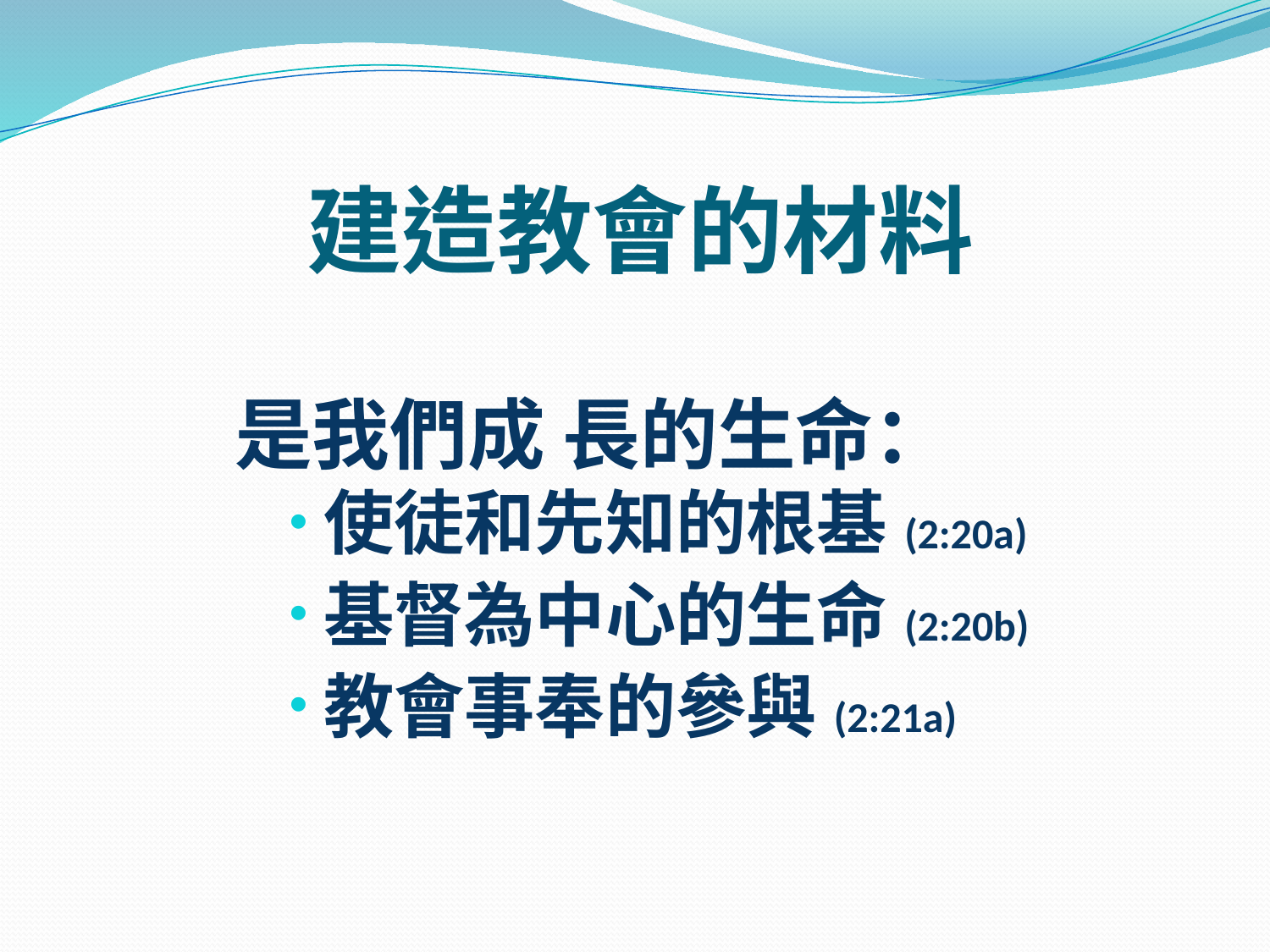

# 建造教會的材料
是我們成 長的生命：
使徒和先知的根基(2:20a)
基督為中心的生命(2:20b)
教會事奉的參與(2:21a)